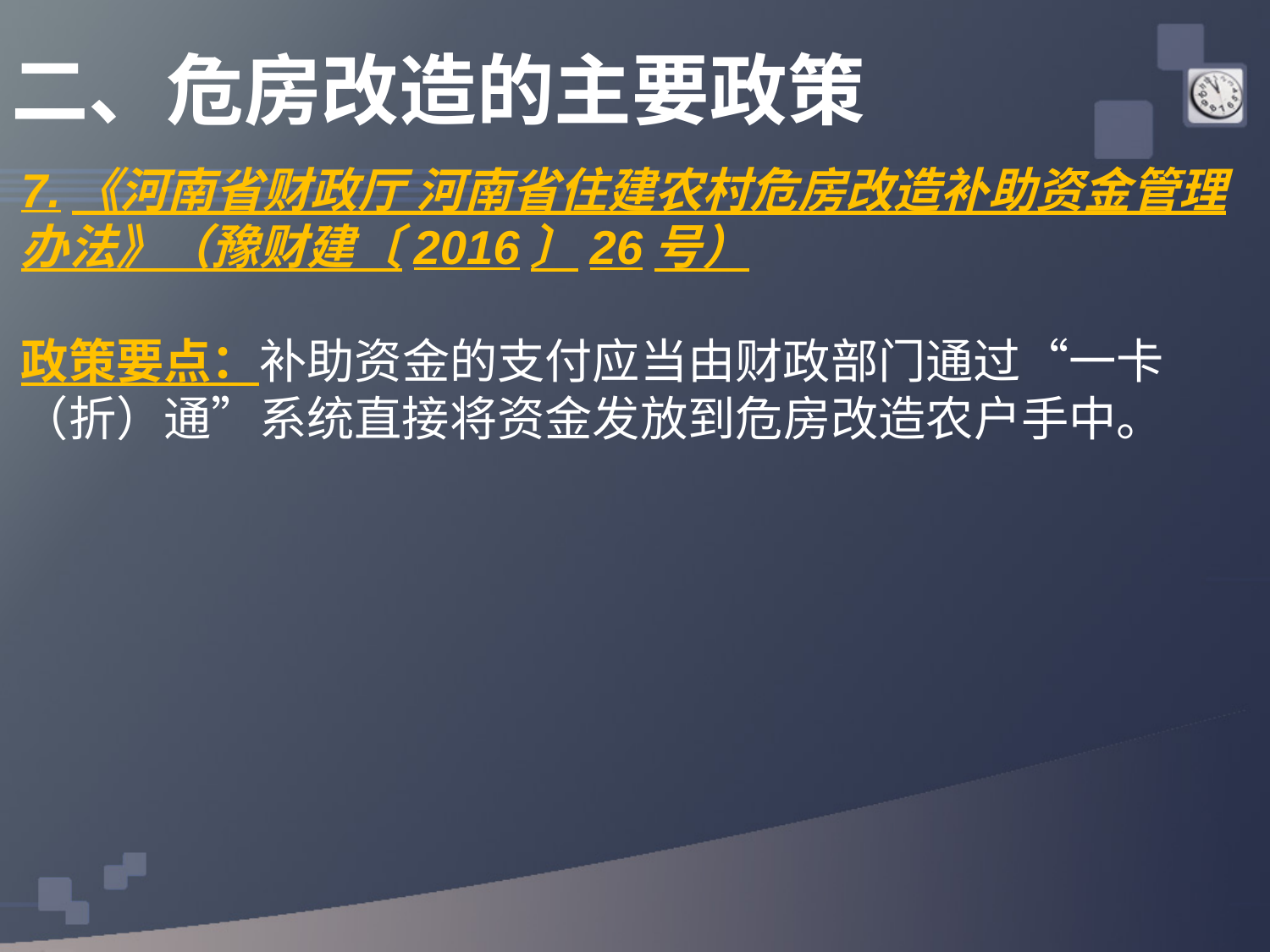

# 二、危房改造的主要政策
7.《河南省财政厅 河南省住建农村危房改造补助资金管理办法》（豫财建〔2016〕26号）

政策要点：补助资金的支付应当由财政部门通过“一卡（折）通”系统直接将资金发放到危房改造农户手中。